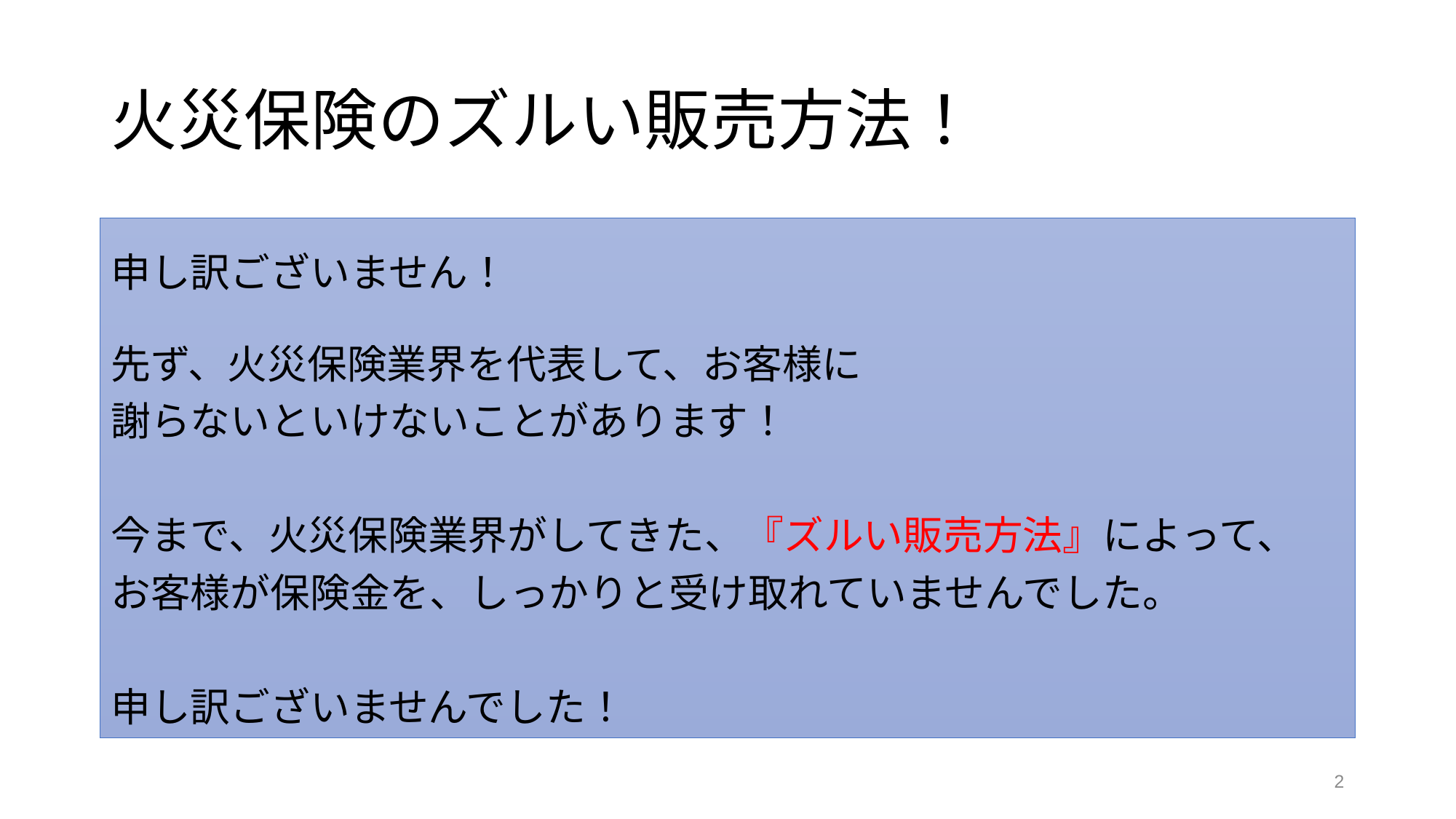

# 火災保険のズルい販売方法！

申し訳ございません！

先ず、火災保険業界を代表して、お客様に
謝らないといけないことがあります！

今まで、火災保険業界がしてきた、『ズルい販売方法』によって、
お客様が保険金を、しっかりと受け取れていませんでした。

申し訳ございませんでした！
2